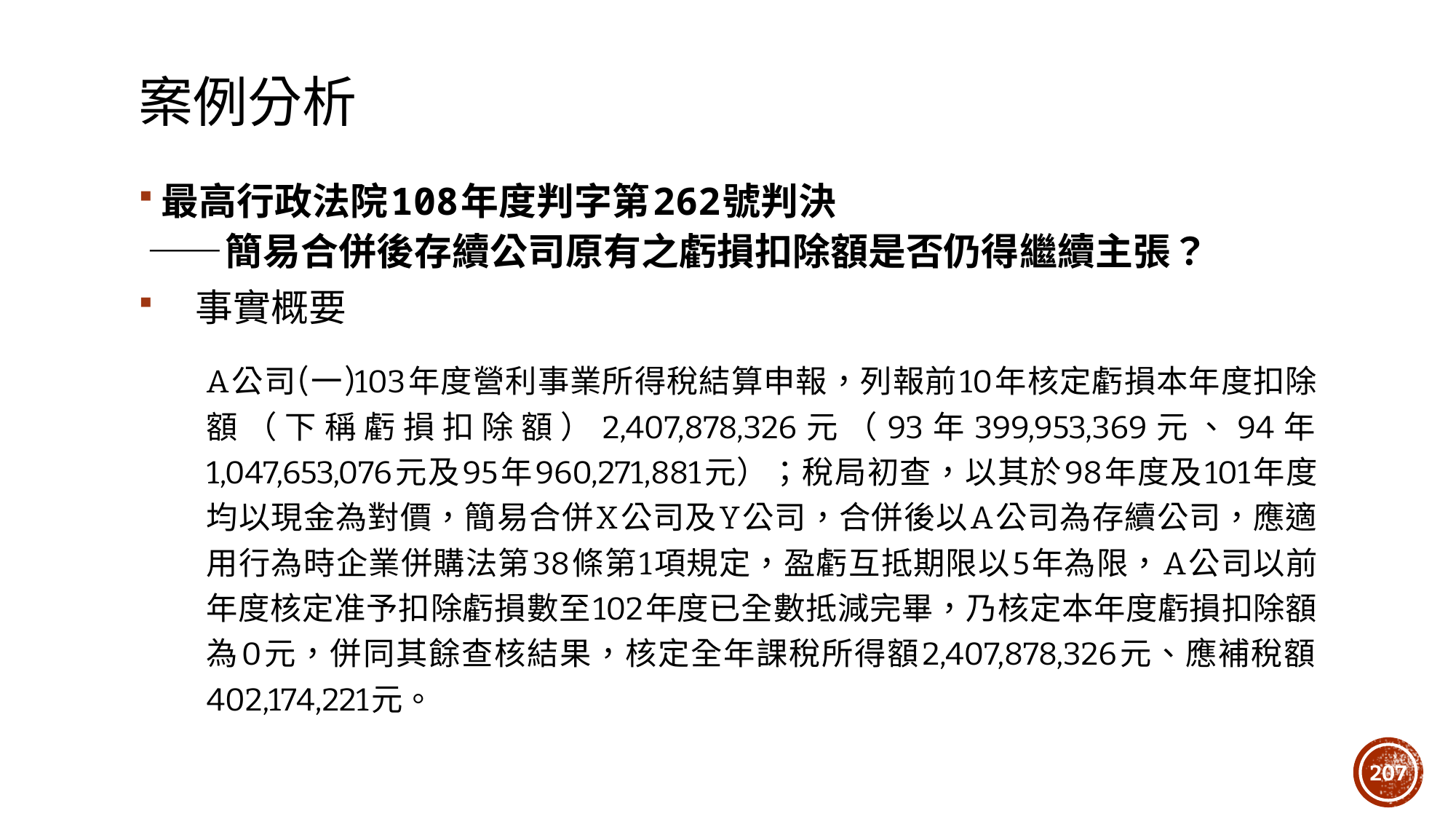

# 案例分析
最高行政法院108年度判字第262號判決
 ——簡易合併後存續公司原有之虧損扣除額是否仍得繼續主張？
事實概要

A公司(一)103年度營利事業所得稅結算申報，列報前10年核定虧損本年度扣除額（下稱虧損扣除額）2,407,878,326元（93年399,953,369元、94年1,047,653,076元及95年960,271,881元）；稅局初查，以其於98年度及101年度均以現金為對價，簡易合併X公司及Y公司，合併後以A公司為存續公司，應適用行為時企業併購法第38條第1項規定，盈虧互抵期限以5年為限，A公司以前年度核定准予扣除虧損數至102年度已全數抵減完畢，乃核定本年度虧損扣除額為0元，併同其餘查核結果，核定全年課稅所得額2,407,878,326元、應補稅額402,174,221元。

207